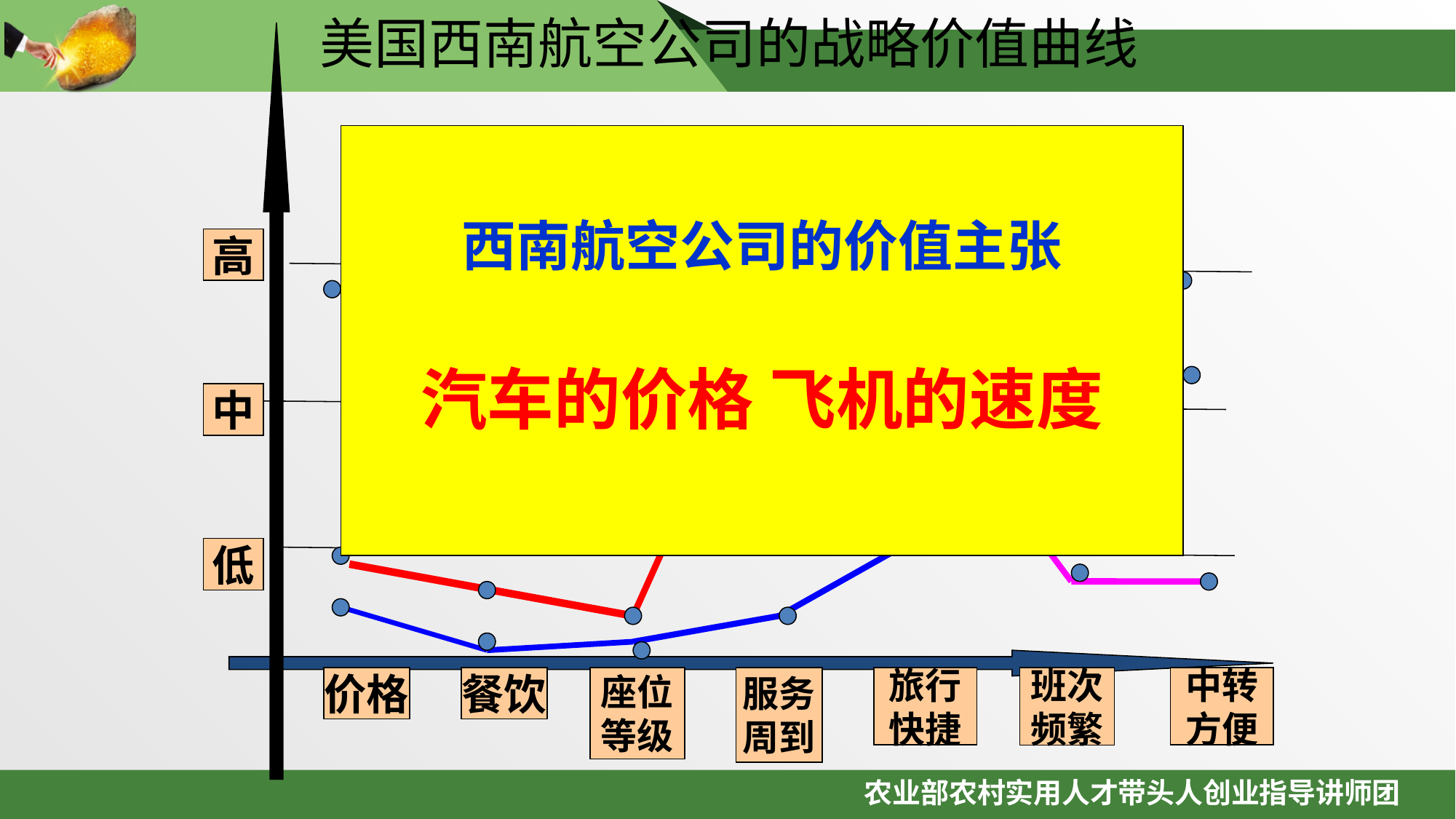

# 美国西南航空公司的战略价值曲线

西南航空公司的价值主张

汽车的价格 飞机的速度

一般航空公司
西南航空公司
高

中

长途汽车
低

价格
餐饮
座位
等级
服务
周到
旅行
快捷
班次
频繁
中转
方便